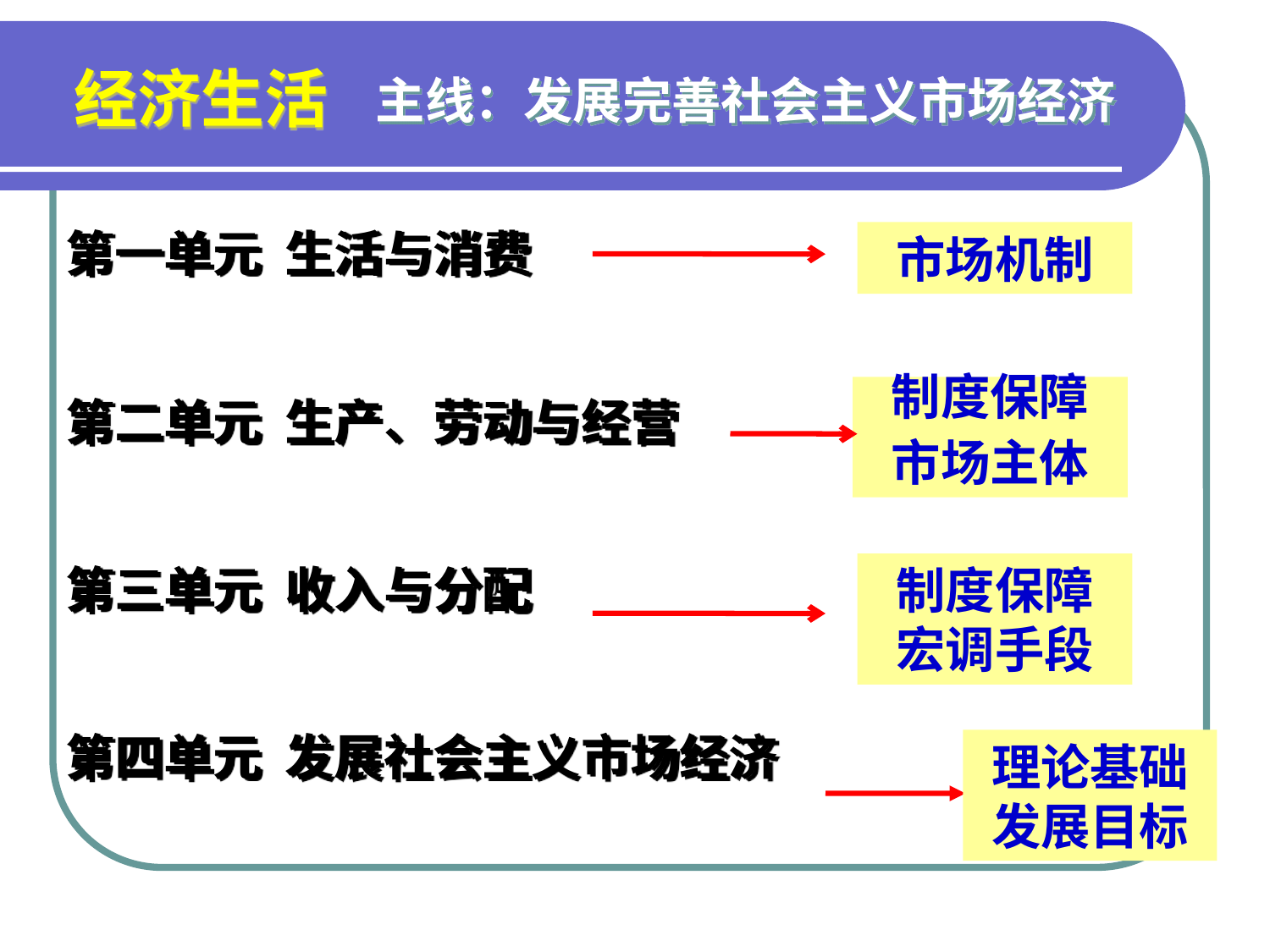

经济生活
主线：发展完善社会主义市场经济
交换与消费
第一单元  生活与消费

第二单元  生产、劳动与经营

第三单元  收入与分配

第四单元  发展社会主义市场经济
市场机制
制度保障
市场主体
生 产
制度保障
宏调手段
分 配
理论基础发展目标
背 景